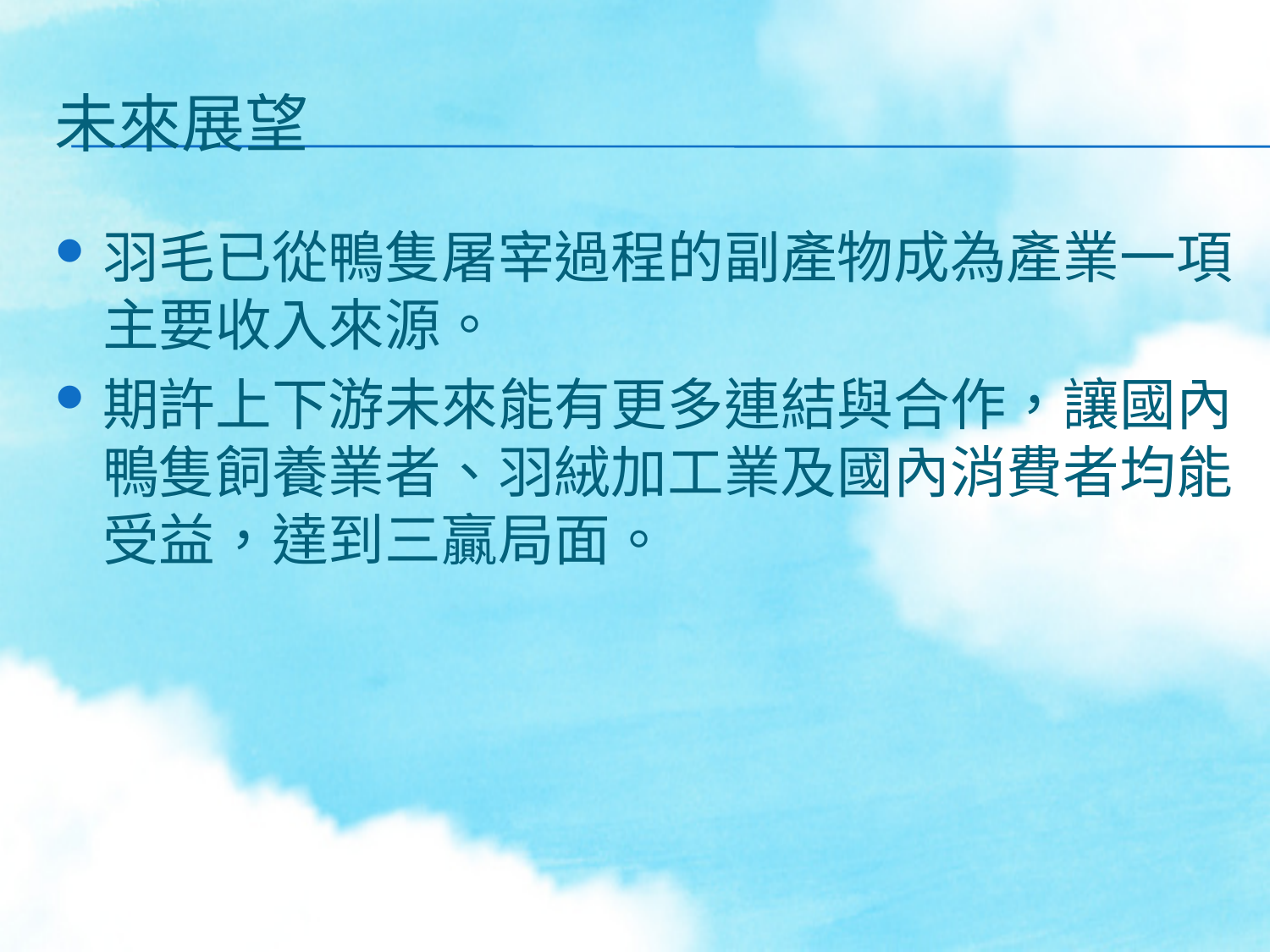

# 未來展望
羽毛已從鴨隻屠宰過程的副產物成為產業一項主要收入來源。
期許上下游未來能有更多連結與合作，讓國內鴨隻飼養業者、羽絨加工業及國內消費者均能受益，達到三贏局面。